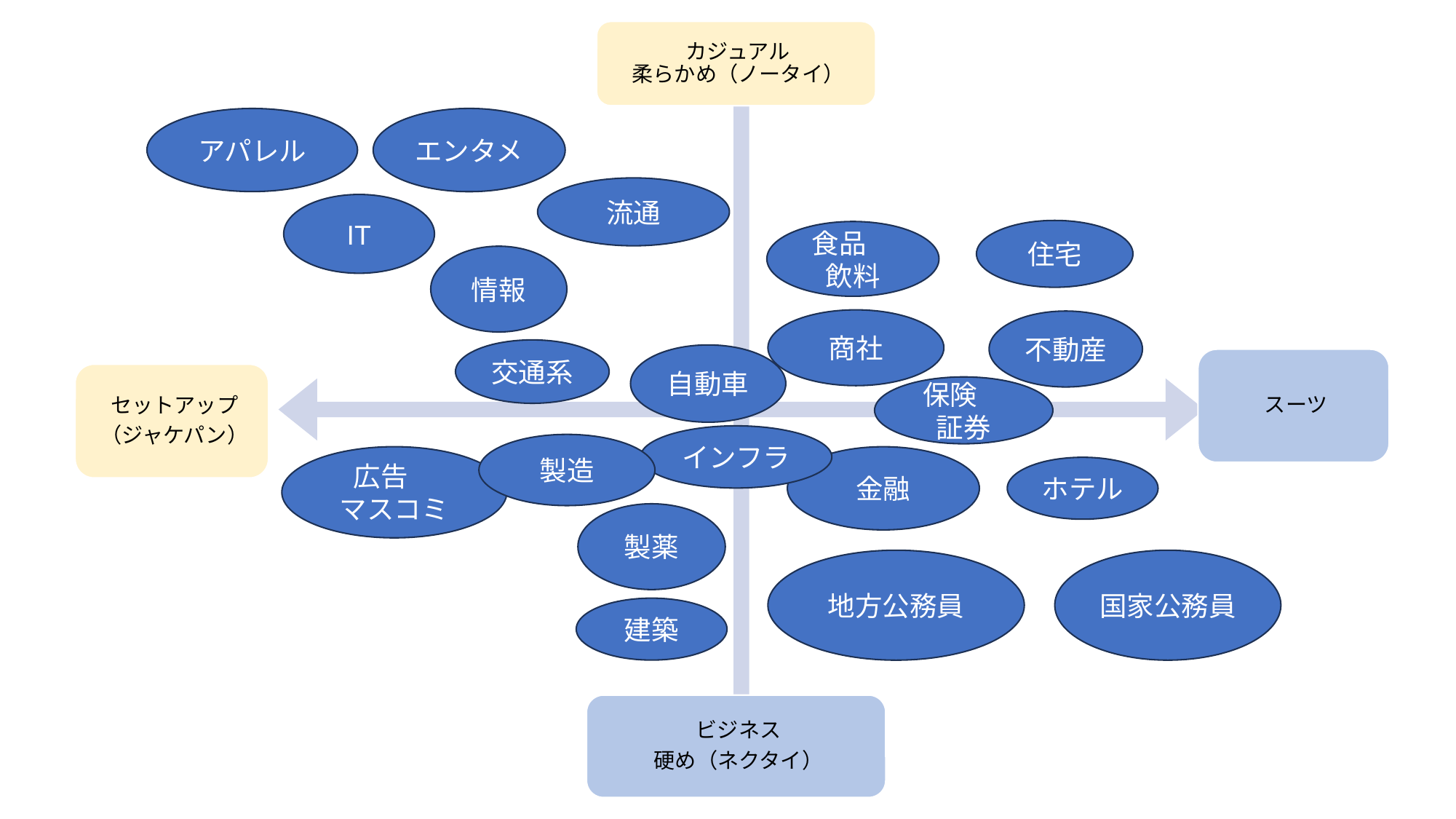

カジュアル
柔らかめ（ノータイ）
スーツ
セットアップ
（ジャケパン）
ビジネス
硬め（ネクタイ）
アパレル
エンタメ
流通
IT
住宅
食品　飲料
情報
商社
不動産
交通系
自動車
保険　証券
インフラ
製造
広告
マスコミ
金融
ホテル
製薬
地方公務員
国家公務員
建築